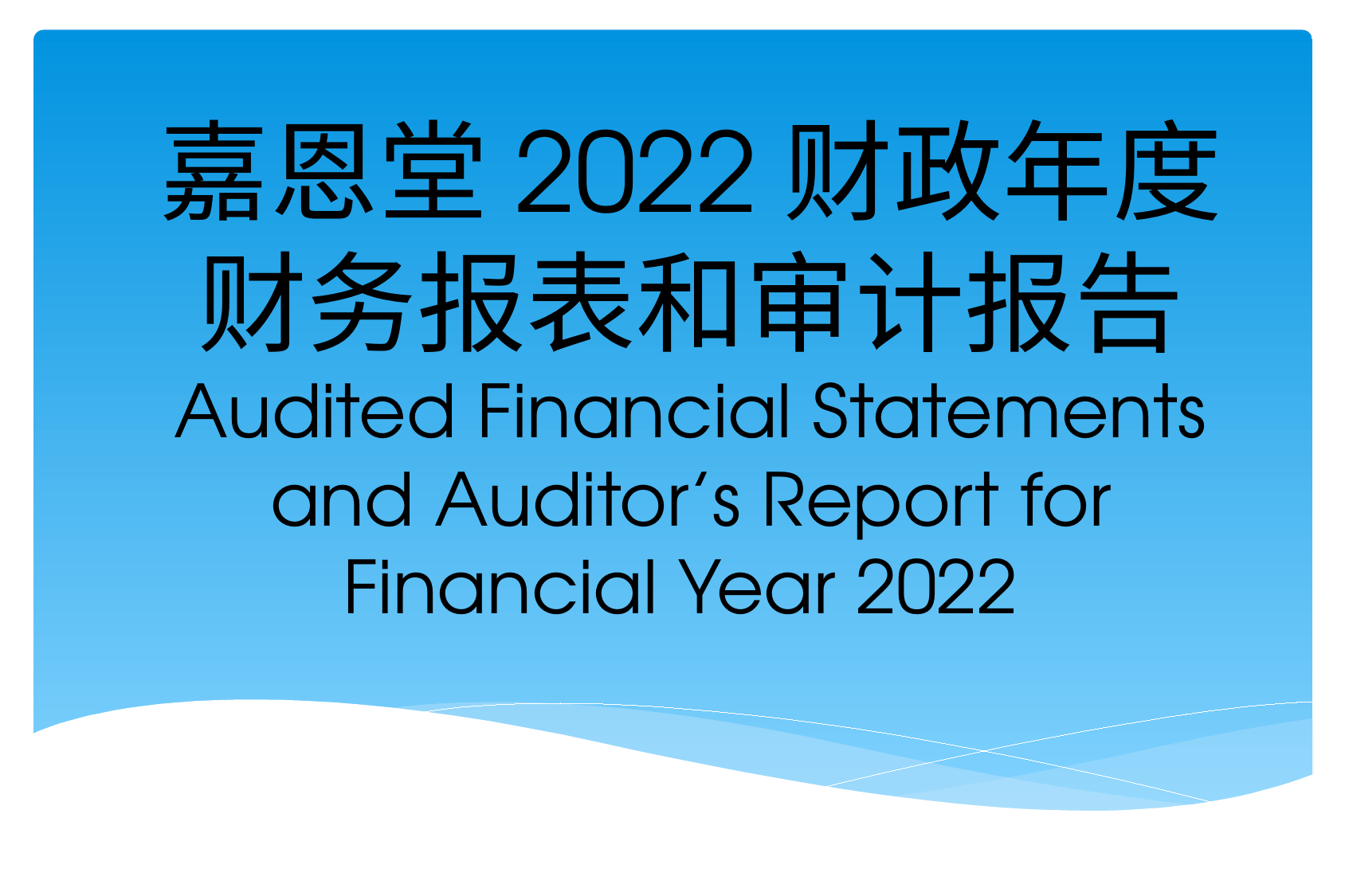

# 嘉恩堂2022财政年度 财务报表和审计报告 Audited Financial Statements and Auditor’s Report for Financial Year 2022